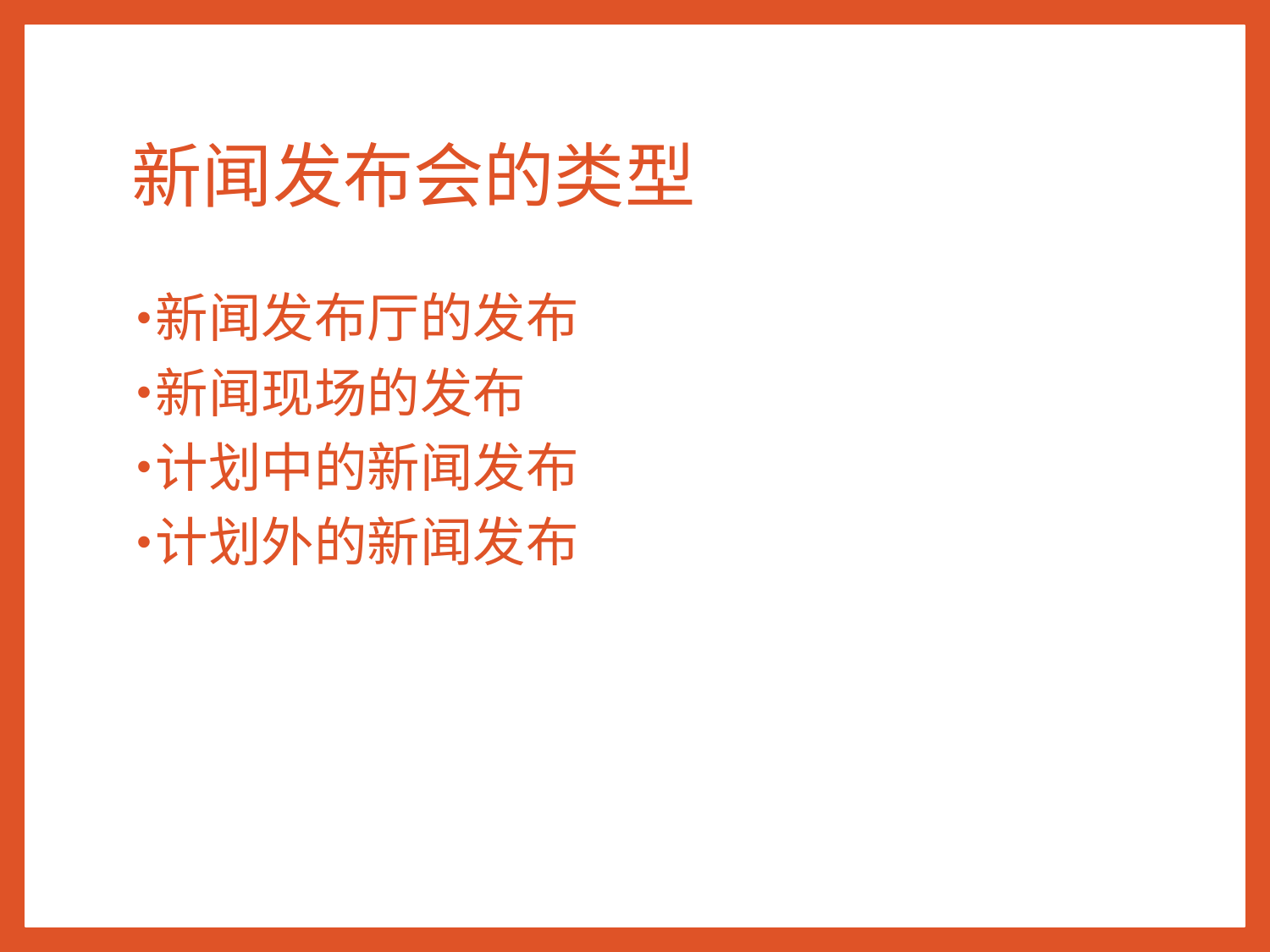

# 新闻发布会的类型
新闻发布厅的发布
新闻现场的发布
计划中的新闻发布
计划外的新闻发布